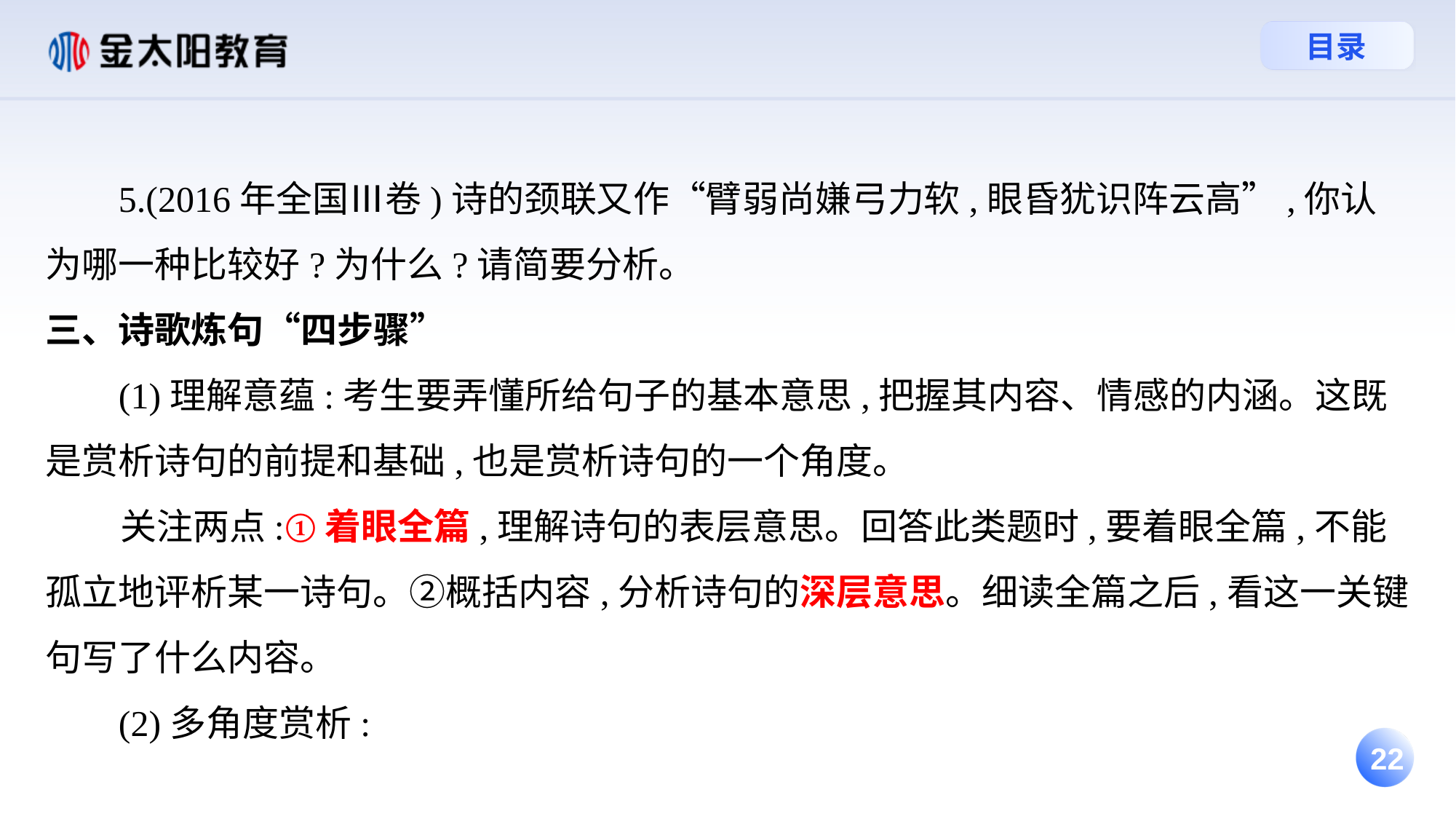

5.(2016年全国Ⅲ卷)诗的颈联又作“臂弱尚嫌弓力软,眼昏犹识阵云高”,你认为哪一种比较好?为什么?请简要分析。
三、诗歌炼句“四步骤”
        (1)理解意蕴:考生要弄懂所给句子的基本意思,把握其内容、情感的内涵。这既是赏析诗句的前提和基础,也是赏析诗句的一个角度。
        关注两点:①着眼全篇,理解诗句的表层意思。回答此类题时,要着眼全篇,不能孤立地评析某一诗句。②概括内容,分析诗句的深层意思。细读全篇之后,看这一关键句写了什么内容。
        (2)多角度赏析: